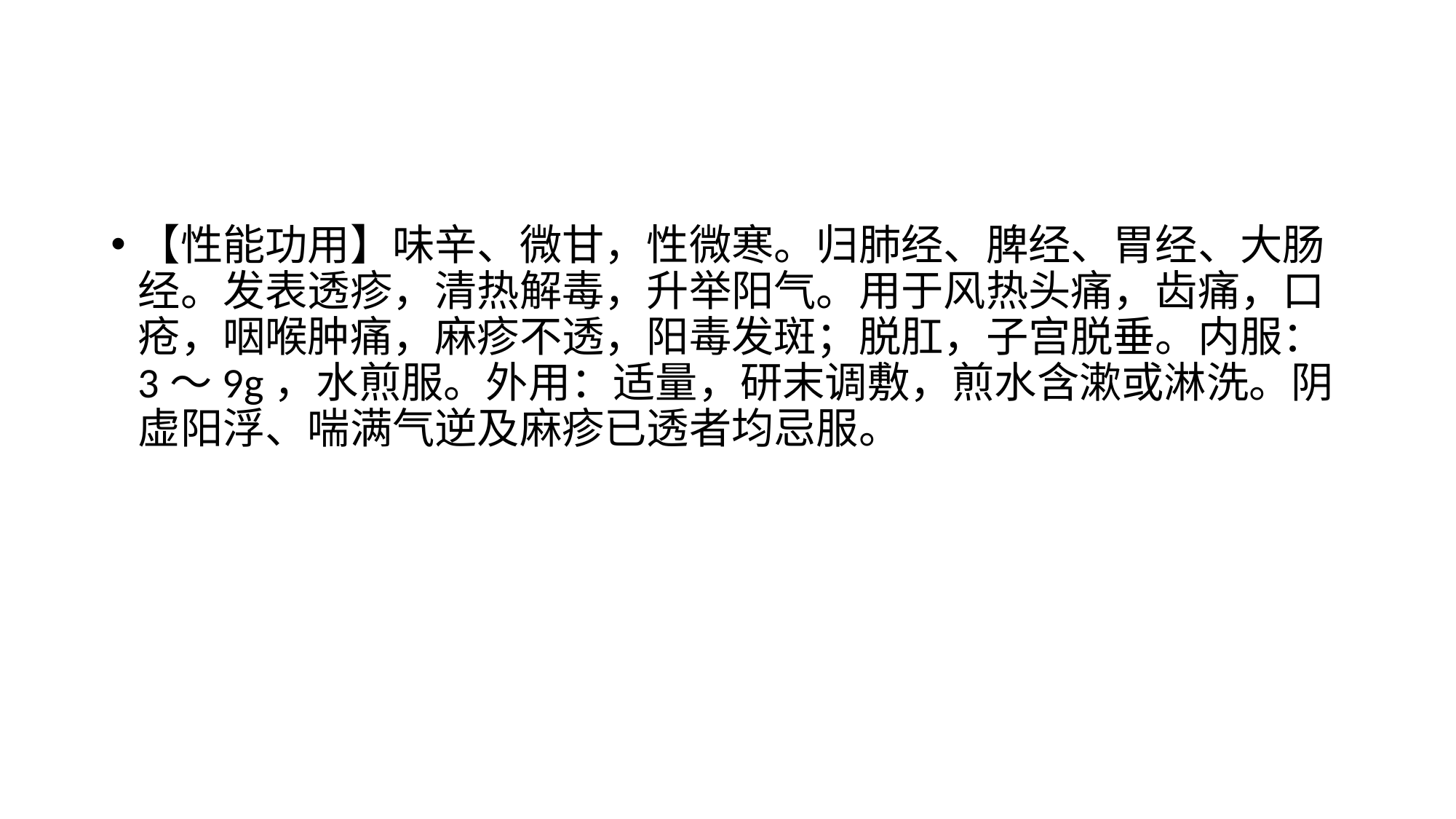

#
【性能功用】味辛、微甘，性微寒。归肺经、脾经、胃经、大肠经。发表透疹，清热解毒，升举阳气。用于风热头痛，齿痛，口疮，咽喉肿痛，麻疹不透，阳毒发斑；脱肛，子宫脱垂。内服：3～9g，水煎服。外用：适量，研末调敷，煎水含漱或淋洗。阴虚阳浮、喘满气逆及麻疹已透者均忌服。